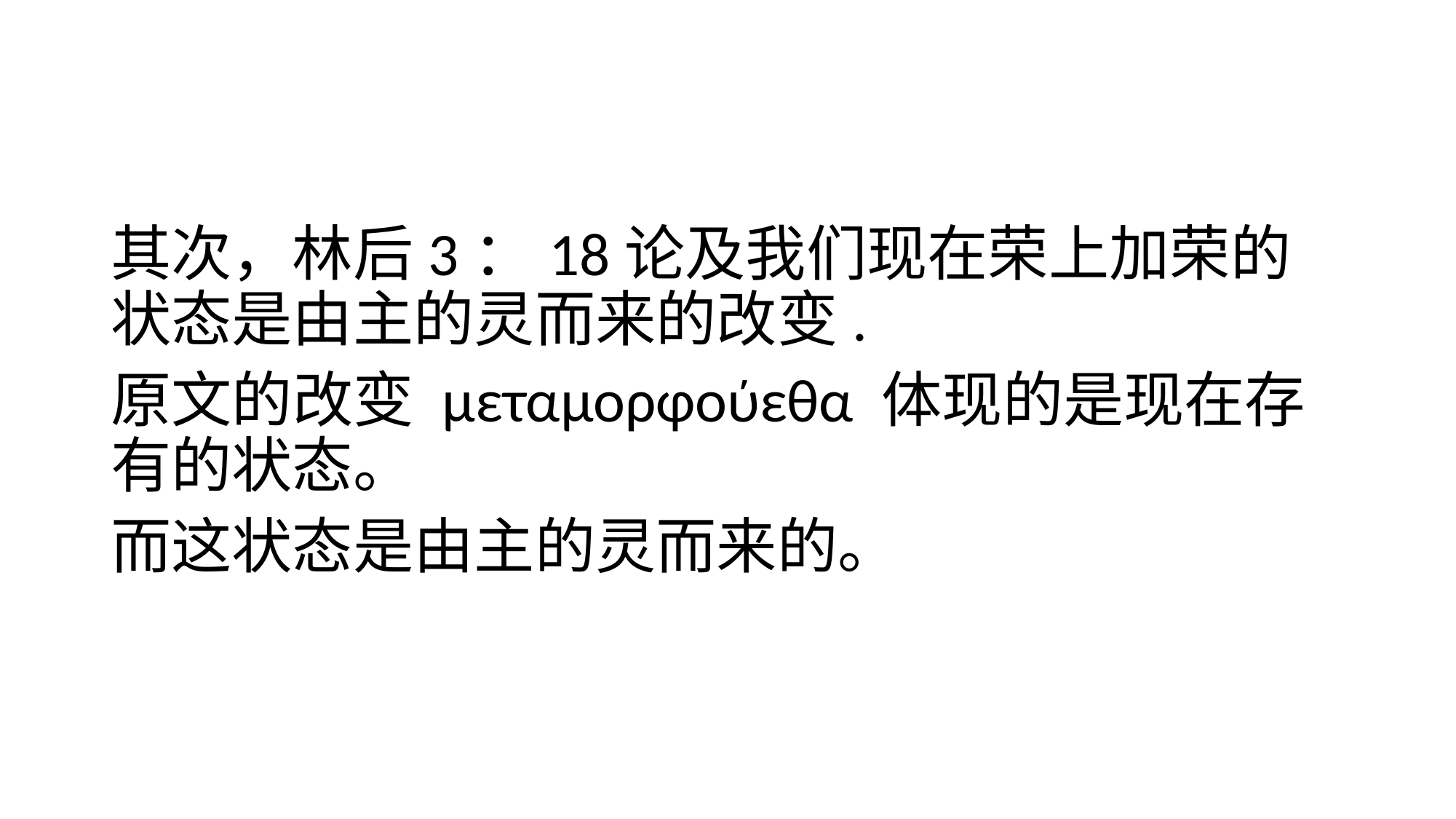

#
其次，林后3：18论及我们现在荣上加荣的状态是由主的灵而来的改变.
原文的改变 μεταμορφούεθα 体现的是现在存有的状态。
而这状态是由主的灵而来的。